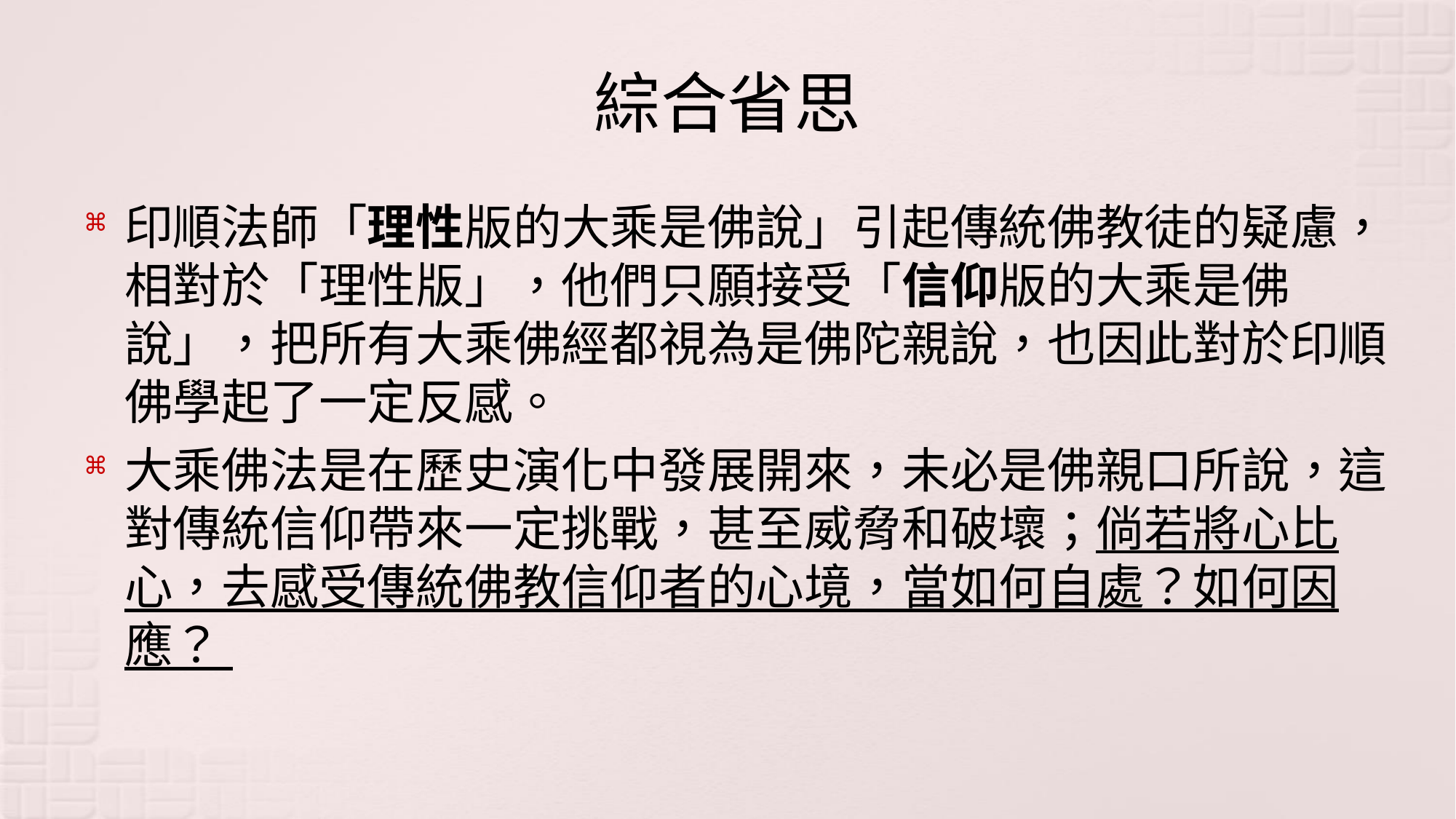

# 綜合省思
印順法師「理性版的大乘是佛說」引起傳統佛教徒的疑慮，相對於「理性版」，他們只願接受「信仰版的大乘是佛說」，把所有大乘佛經都視為是佛陀親說，也因此對於印順佛學起了一定反感。
大乘佛法是在歷史演化中發展開來，未必是佛親口所說，這對傳統信仰帶來一定挑戰，甚至威脅和破壞；倘若將心比心，去感受傳統佛教信仰者的心境，當如何自處？如何因應？